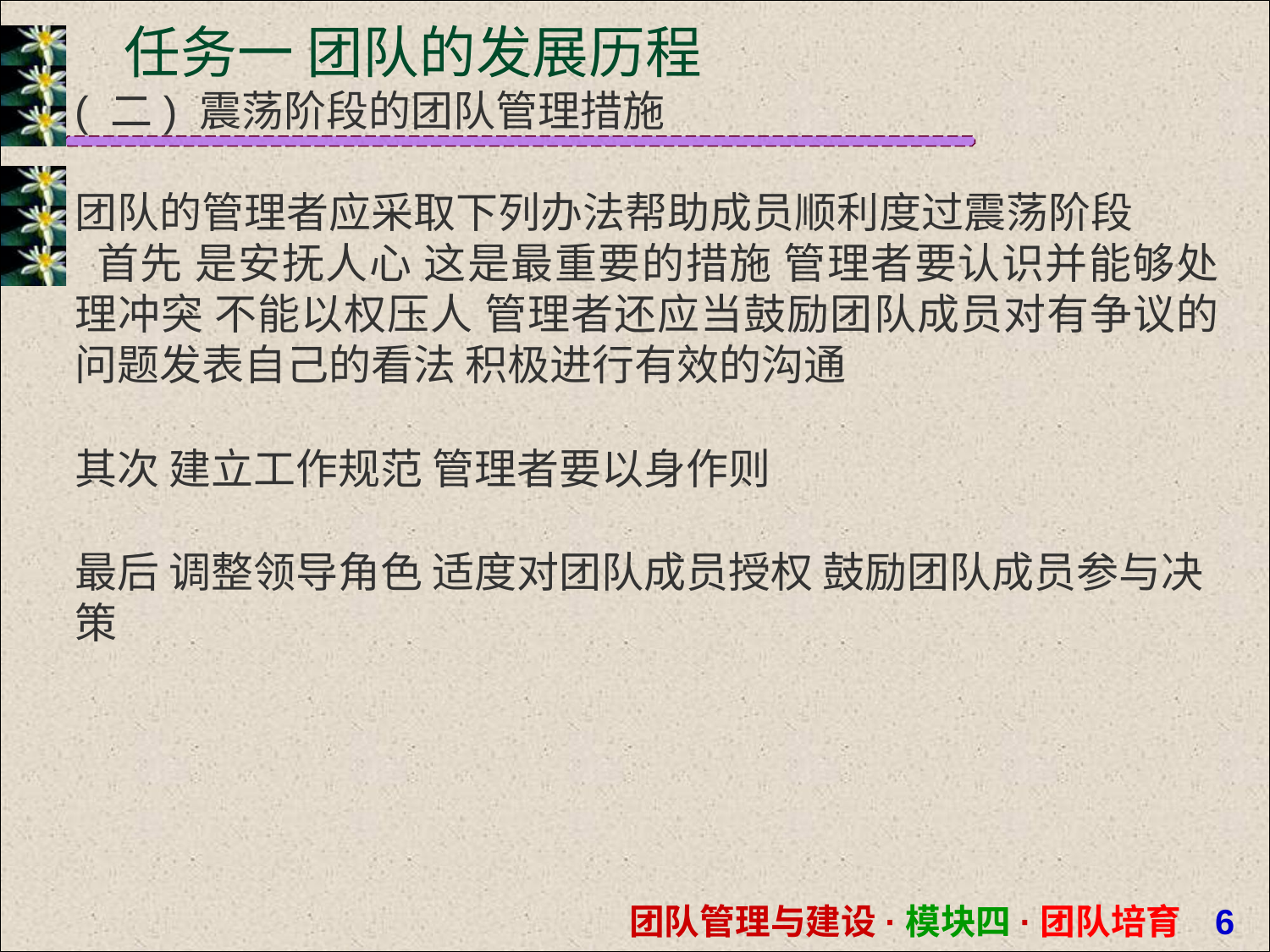

# 任务一 团队的发展历程
( 二) 震荡阶段的团队管理措施

团队的管理者应采取下列办法帮助成员顺利度过震荡阶段
 首先 是安抚人心 这是最重要的措施 管理者要认识并能够处 理冲突 不能以权压人 管理者还应当鼓励团队成员对有争议的 问题发表自己的看法 积极进行有效的沟通

其次 建立工作规范 管理者要以身作则

最后 调整领导角色 适度对团队成员授权 鼓励团队成员参与决 策
团队管理与建设·模块四·团队培育 6